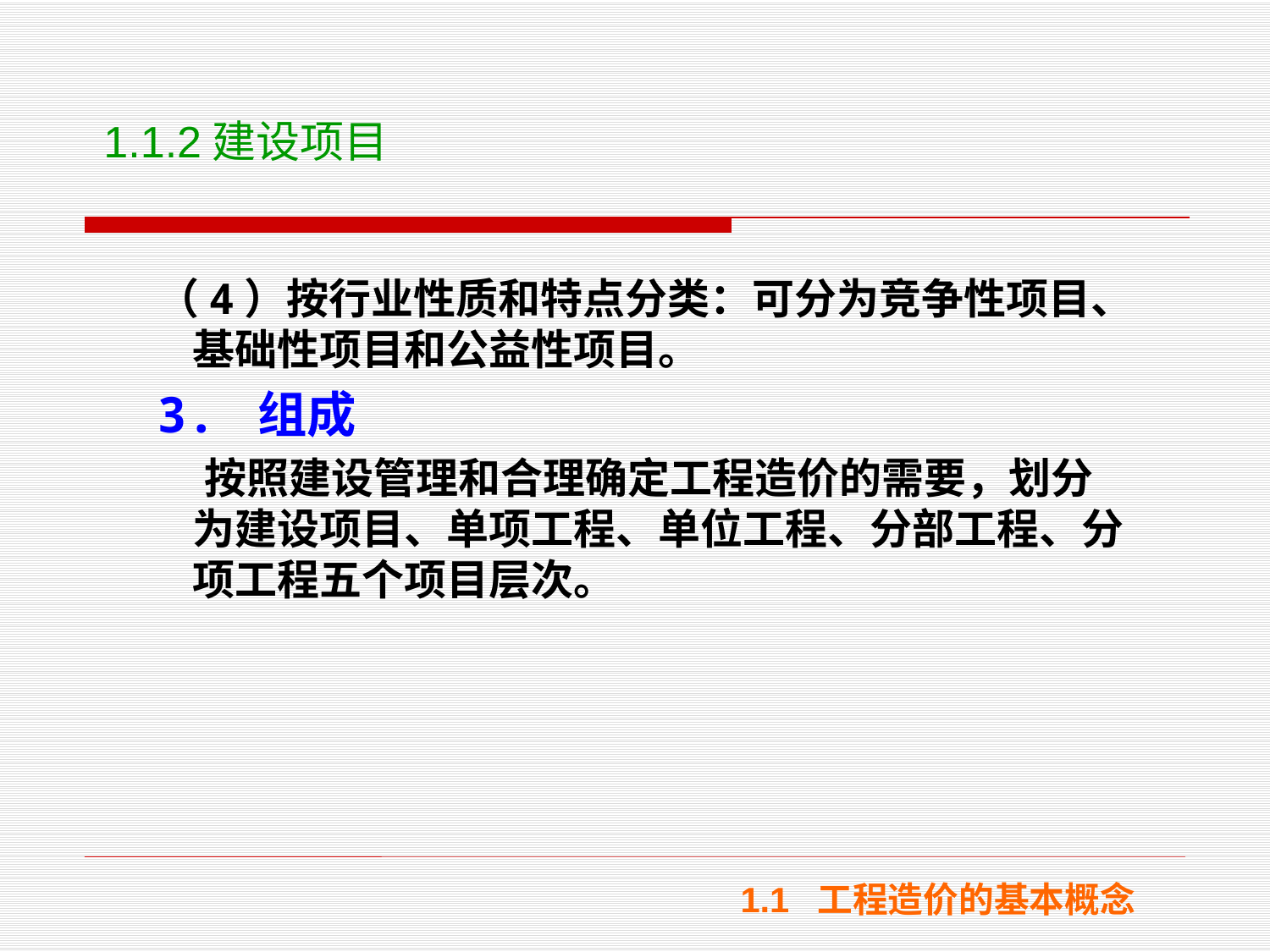

# 1.1.2建设项目
  （4）按行业性质和特点分类：可分为竞争性项目、基础性项目和公益性项目。
 3. 组成
       按照建设管理和合理确定工程造价的需要，划分为建设项目、单项工程、单位工程、分部工程、分项工程五个项目层次。

1.1  工程造价的基本概念